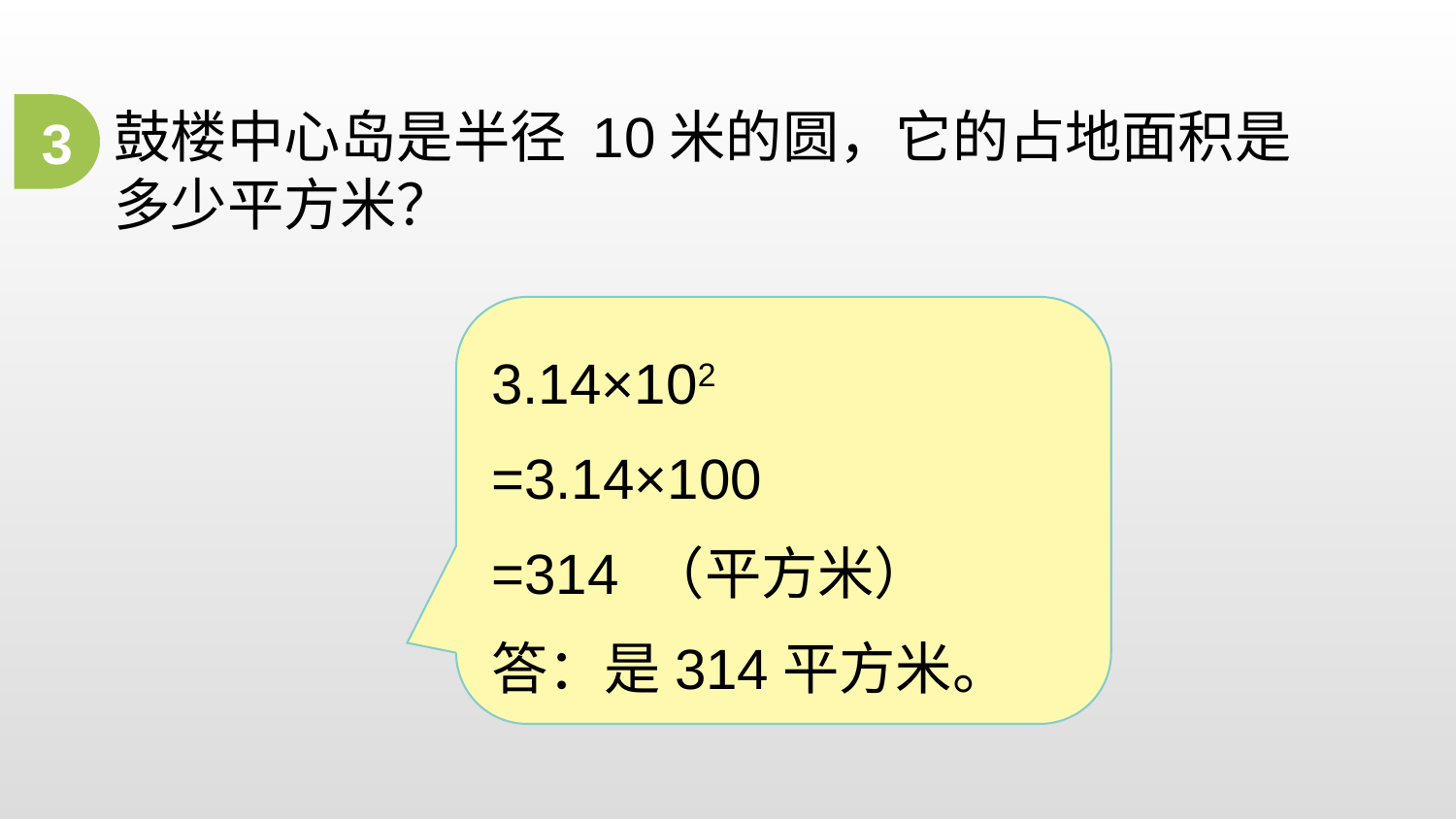

3
鼓楼中心岛是半径 10米的圆，它的占地面积是多少平方米？
3.14×102
=3.14×100
=314 （平方米）
答：是314平方米。